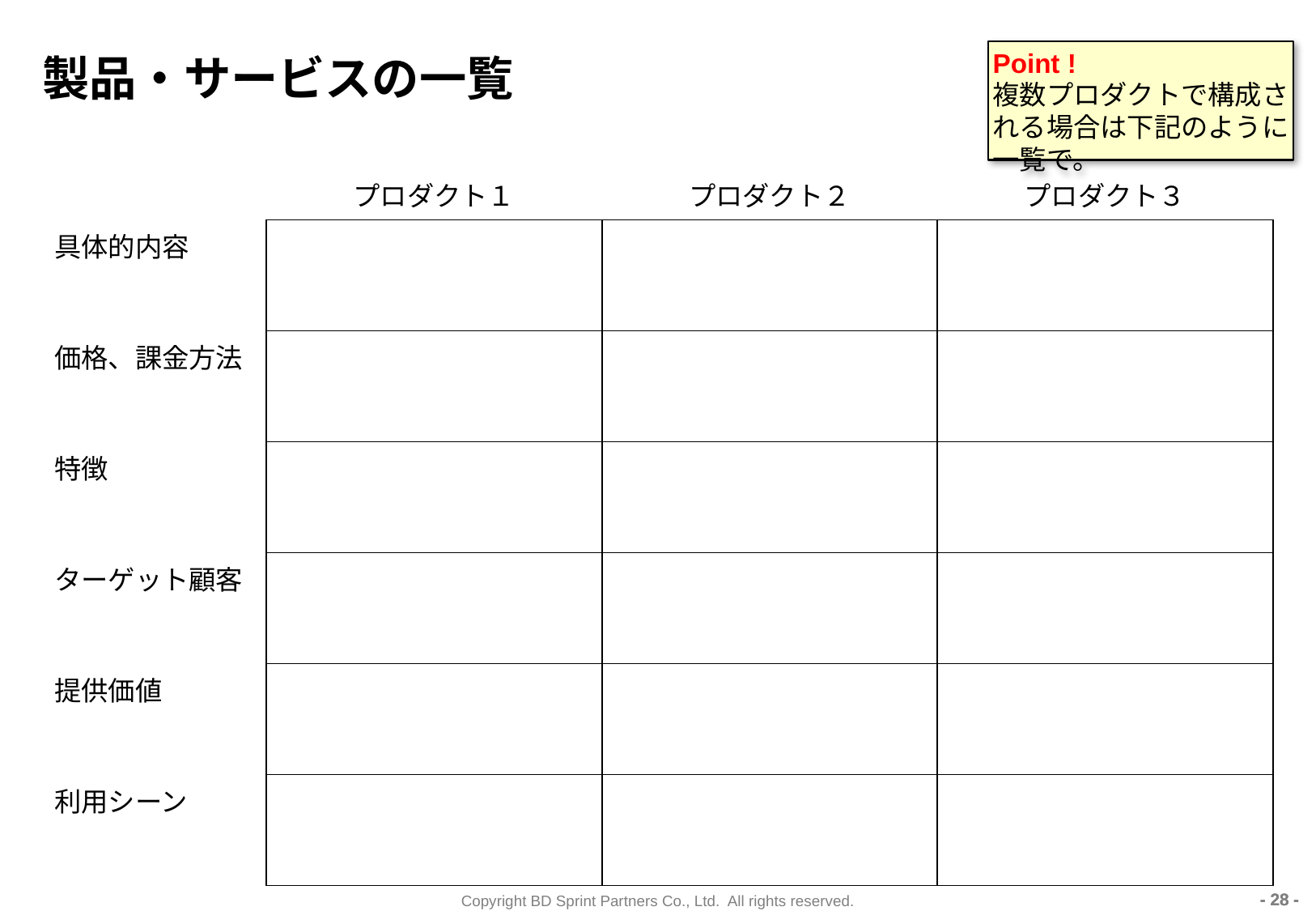

# 製品・サービスの一覧
Point !
複数プロダクトで構成される場合は下記のように一覧で。
|  | プロダクト１ | プロダクト２ | プロダクト３ |
| --- | --- | --- | --- |
| 具体的内容 |  |  |  |
| 価格、課金方法 |  |  |  |
| 特徴 |  |  |  |
| ターゲット顧客 |  |  |  |
| 提供価値 |  |  |  |
| 利用シーン |  |  |  |